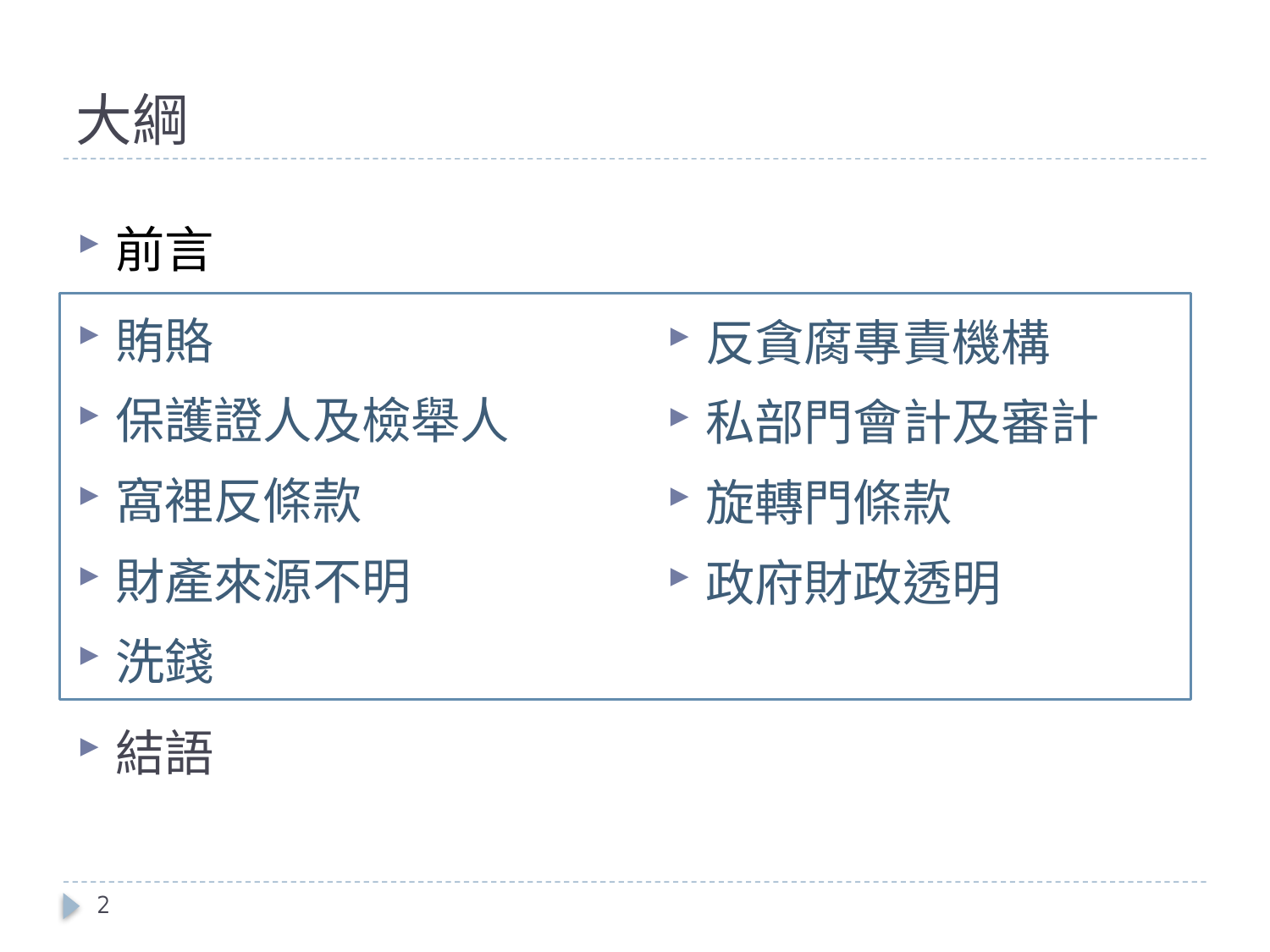

# 大綱
前言
賄賂
保護證人及檢舉人
窩裡反條款
財產來源不明
洗錢
結語

反貪腐專責機構
私部門會計及審計
旋轉門條款
政府財政透明

2